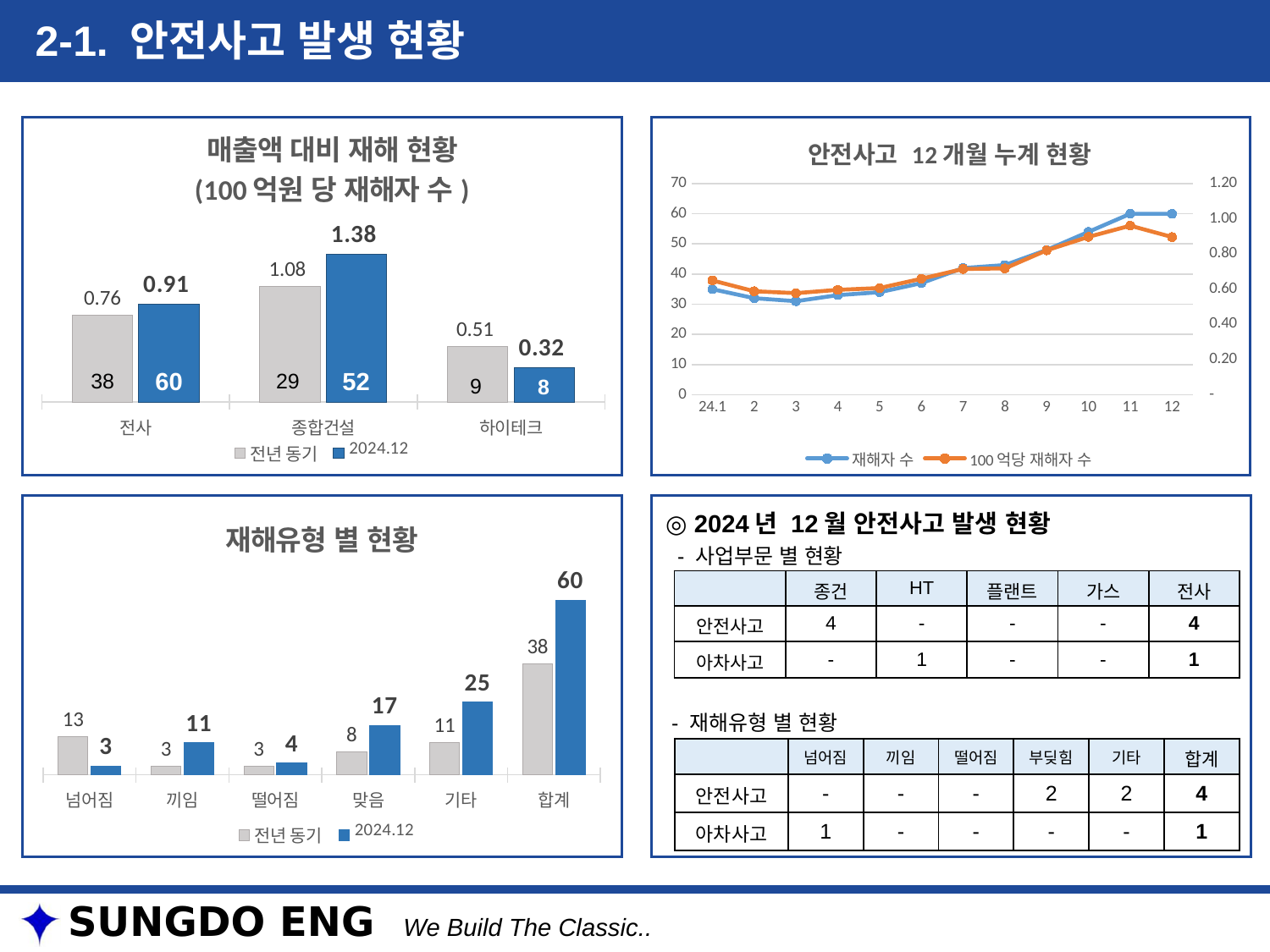

2-1. 안전사고 발생 현황

### Chart: 안전사고 12개월 누계 현황

| Category | 재해자 수 | 100억당 재해자 수 |
|---|---|---|
| 24.1 | 35.0 | 0.6497097168776987 |
| 2 | 32.0 | 0.5881018333362058 |
| 3 | 31.0 | 0.5775289439852737 |
| 4 | 33.0 | 0.5962295438860161 |
| 5 | 34.0 | 0.6063799119808865 |
| 6 | 37.0 | 0.6593465493760108 |
| 7 | 42.0 | 0.7148877143011091 |
| 8 | 43.0 | 0.7180824016726274 |
| 9 | 48.0 | 0.8208091643141935 |
| 10 | 54.0 | 0.897345786457977 |
| 11 | 60.0 | 0.9608633326926943 |
| 12 | 60.0 | 0.8963177432050929 |

### Chart: 매출액 대비 재해 현황
(100억원 당 재해자 수)

| Category | 전년 동기 | 2024.12 |
|---|---|---|
| 전사 | 0.8092785336505195 | 0.9112563722585113 |
| 종합건설 | 1.0765637840340578 | 1.3785333842939043 |
| 하이테크 | 0.5148875500224713 | 0.3200565588677732 |
60
52
38
29
9
8

### Chart: 재해유형 별 현황

| Category | 전년 동기 | 2024.12 |
|---|---|---|
| 넘어짐 | 13.0 | 3.0 |
| 끼임 | 3.0 | 11.0 |
| 떨어짐 | 3.0 | 4.0 |
| 맞음 | 8.0 | 17.0 |
| 기타 | 11.0 | 25.0 |
| 합계 | 38.0 | 60.0 |
◎ 2024년 12월 안전사고 발생 현황
  - 사업부문 별 현황

 - 재해유형 별 현황

|  | 종건 | HT | 플랜트 | 가스 | 전사 |
| --- | --- | --- | --- | --- | --- |
| 안전사고 | 4 | - | - | - | 4 |
| 아차사고 | - | 1 | - | - | 1 |
|  | 넘어짐 | 끼임 | 떨어짐 | 부딪힘 | 기타 | 합계 |
| --- | --- | --- | --- | --- | --- | --- |
| 안전사고 | - | - | - | 2 | 2 | 4 |
| 아차사고 | 1 | - | - | - | - | 1 |